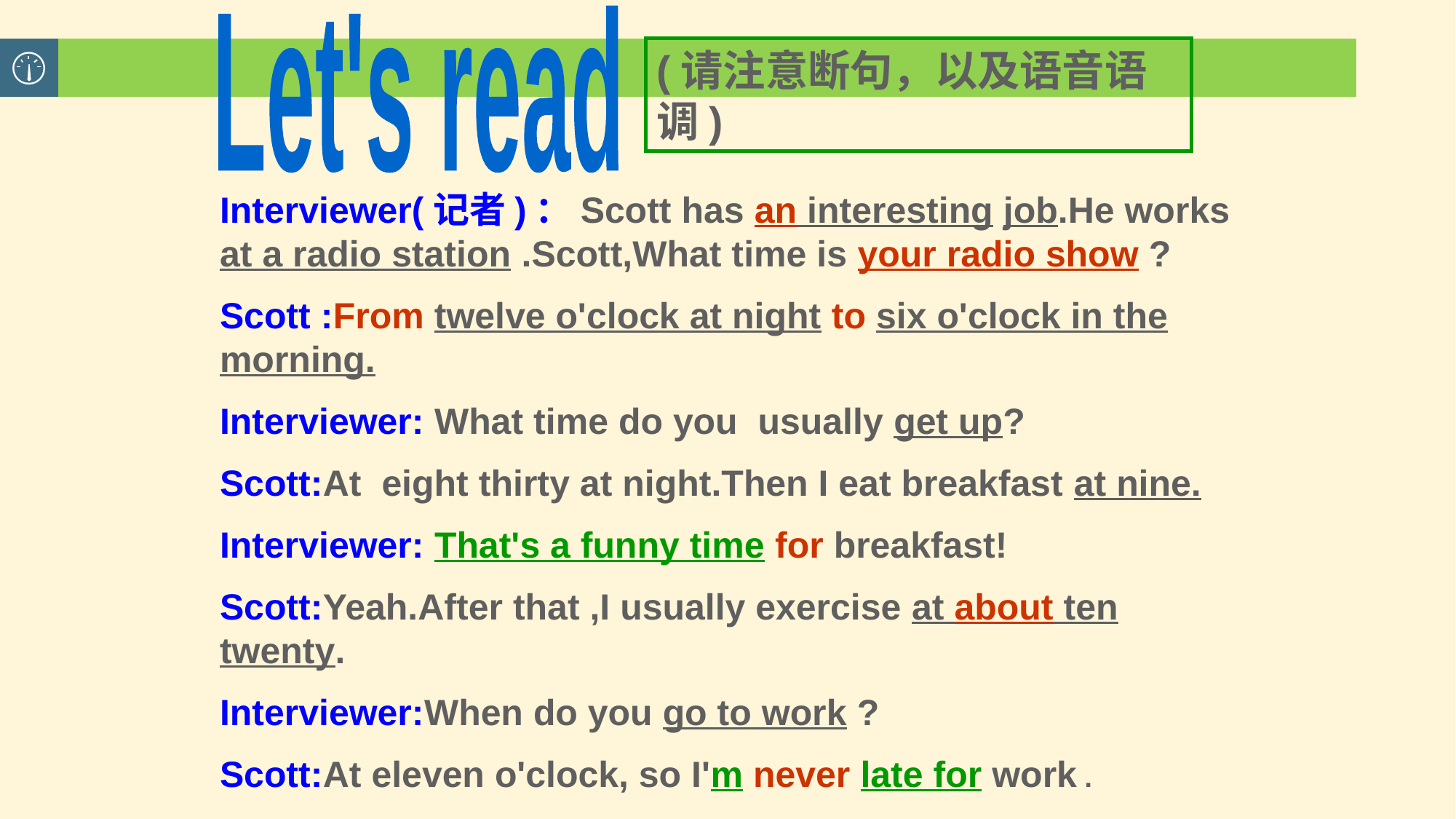

Let's read
(请注意断句，以及语音语调)
Interviewer(记者)：Scott has an interesting job.He works at a radio station .Scott,What time is your radio show ?
Scott :From twelve o'clock at night to six o'clock in the morning.
Interviewer: What time do you  usually get up?
Scott:At  eight thirty at night.Then I eat breakfast at nine.
Interviewer: That's a funny time for breakfast!
Scott:Yeah.After that ,I usually exercise at about ten twenty.
Interviewer:When do you go to work ?
Scott:At eleven o'clock, so I'm never late for work .